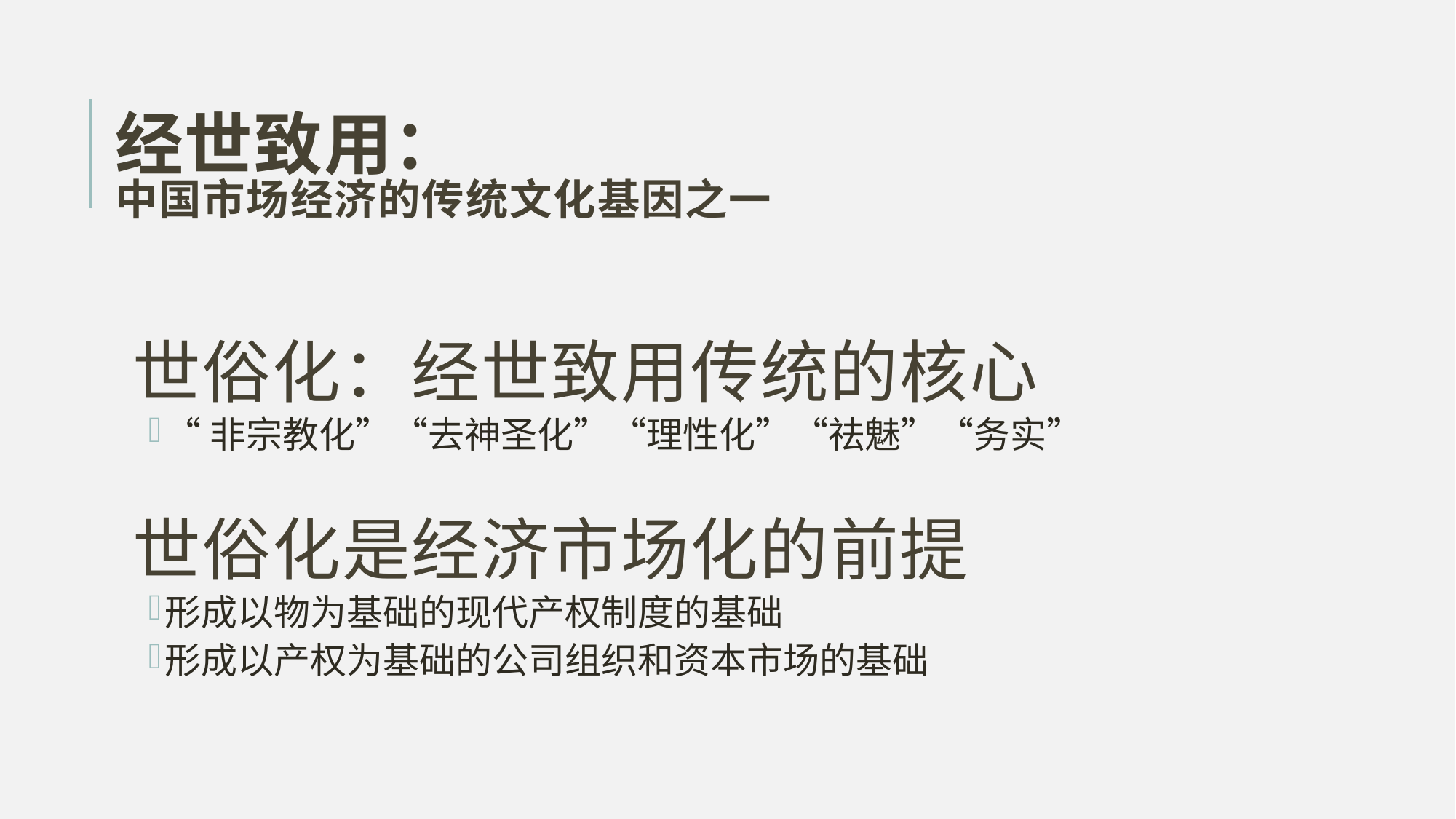

# 经世致用： 中国市场经济的传统文化基因之一
世俗化：经世致用传统的核心
“非宗教化”“去神圣化”“理性化”“祛魅”“务实”

世俗化是经济市场化的前提
形成以物为基础的现代产权制度的基础
形成以产权为基础的公司组织和资本市场的基础